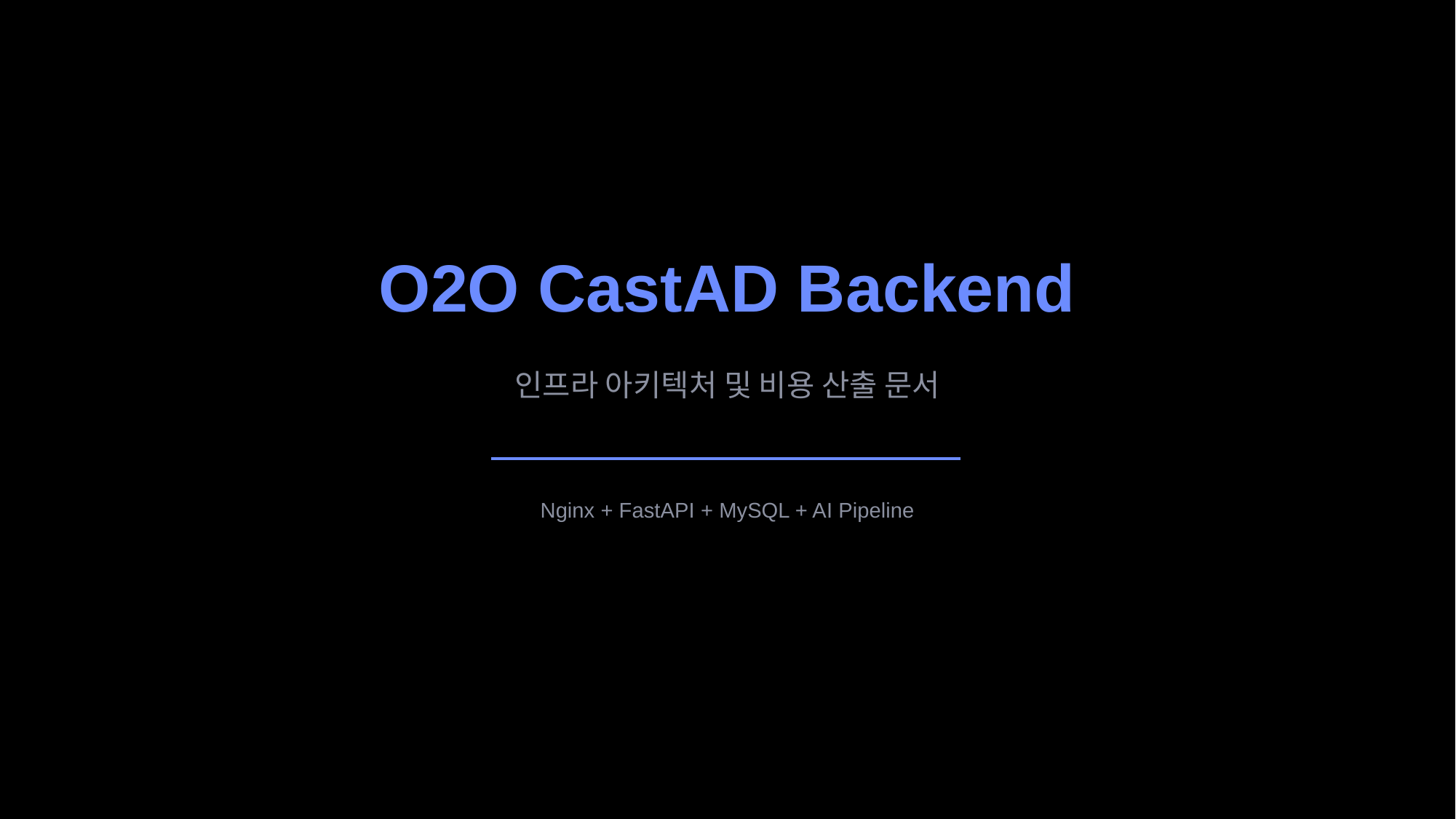

O2O CastAD Backend
인프라 아키텍처 및 비용 산출 문서
Nginx + FastAPI + MySQL + AI Pipeline